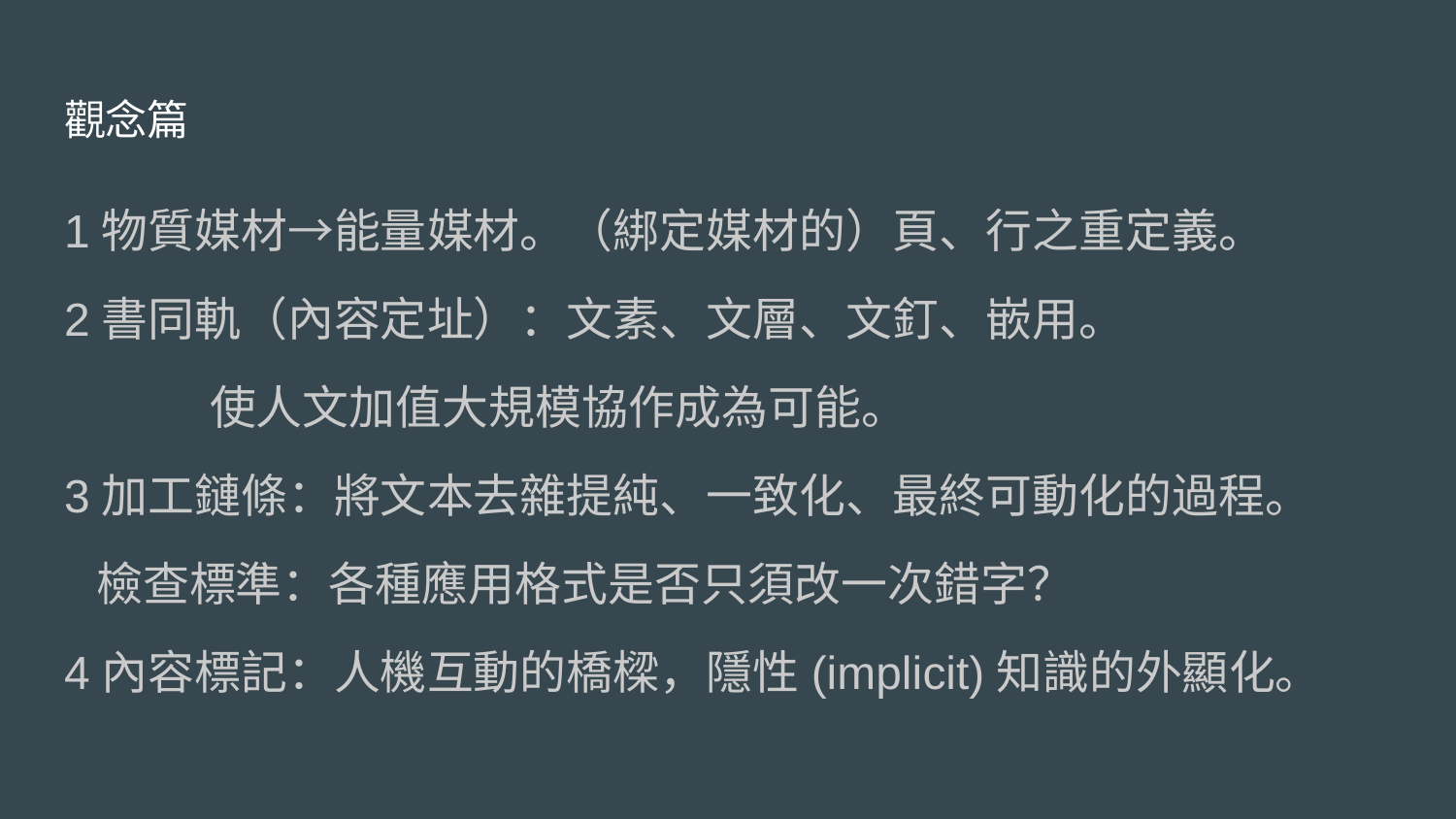

# 觀念篇
1物質媒材→能量媒材。（綁定媒材的）頁、行之重定義。
2書同軌（內容定址）：文素、文層、文釘、嵌用。
	使人文加值大規模協作成為可能。
3加工鏈條：將文本去雜提純、一致化、最終可動化的過程。
  檢查標準：各種應用格式是否只須改一次錯字？
4內容標記：人機互動的橋樑，隱性(implicit)知識的外顯化。